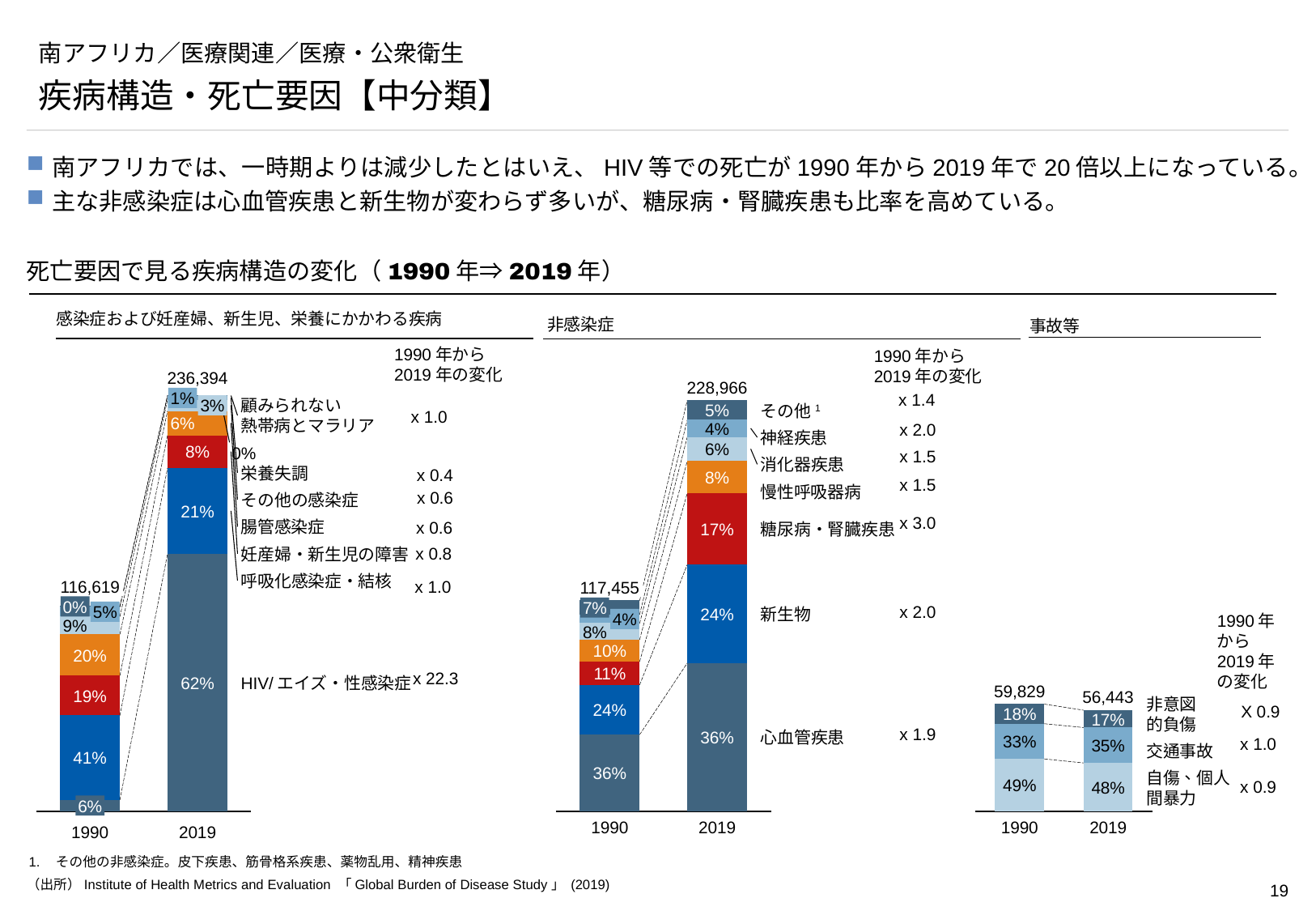

# 南アフリカ／医療関連／医療・公衆衛生
疾病構造・死亡要因【中分類】
南アフリカでは、一時期よりは減少したとはいえ、HIV等での死亡が1990年から2019年で20倍以上になっている。
主な非感染症は心血管疾患と新生物が変わらず多いが、糖尿病・腎臓疾患も比率を高めている。
死亡要因で見る疾病構造の変化（1990年⇒2019年）
感染症および妊産婦、新生児、栄養にかかわる疾病
非感染症
事故等
1990年から2019年の変化
1990年から2019年の変化
236,394
228,966
x 1.4

### Chart

| Category |  |  |  |  |  |  |  |
|---|---|---|---|---|---|---|---|
1%

### Chart

| Category |  |  |  |  |  |  |  |
|---|---|---|---|---|---|---|---|
3%
顧みられない
熱帯病とマラリア
5%
x 1.0
その他1
6%
x 2.0
4%
神経疾患
6%
x 1.5
8%
0%
消化器疾患
x 0.4
栄養失調
8%
x 1.5
x 0.6
慢性呼吸器病
その他の感染症
21%
x 3.0
x 0.6
腸管感染症
17%
糖尿病・腎臓疾患
x 0.8
妊産婦・新生児の障害
x 1.0
呼吸化感染症・結核
116,619
117,455
x 2.0
0%
7%
5%
24%
新生物
1990年から2019年の変化
4%
9%
8%
10%
20%
x 22.3
11%
62%
HIV/エイズ・性感染症
59,829
19%
56,443

### Chart

| Category |  |  |  |
|---|---|---|---|
非意図
的負傷
X 0.9
24%
18%
17%
x 1.9
x 1.0
36%
心血管疾患
33%
35%
交通事故
41%
36%
自傷、個人
間暴力
x 0.9
49%
48%
6%
1990
2019
1990
2019
1990
2019
1.	その他の非感染症。皮下疾患、筋骨格系疾患、薬物乱用、精神疾患
（出所）Institute of Health Metrics and Evaluation 「Global Burden of Disease Study」 (2019)